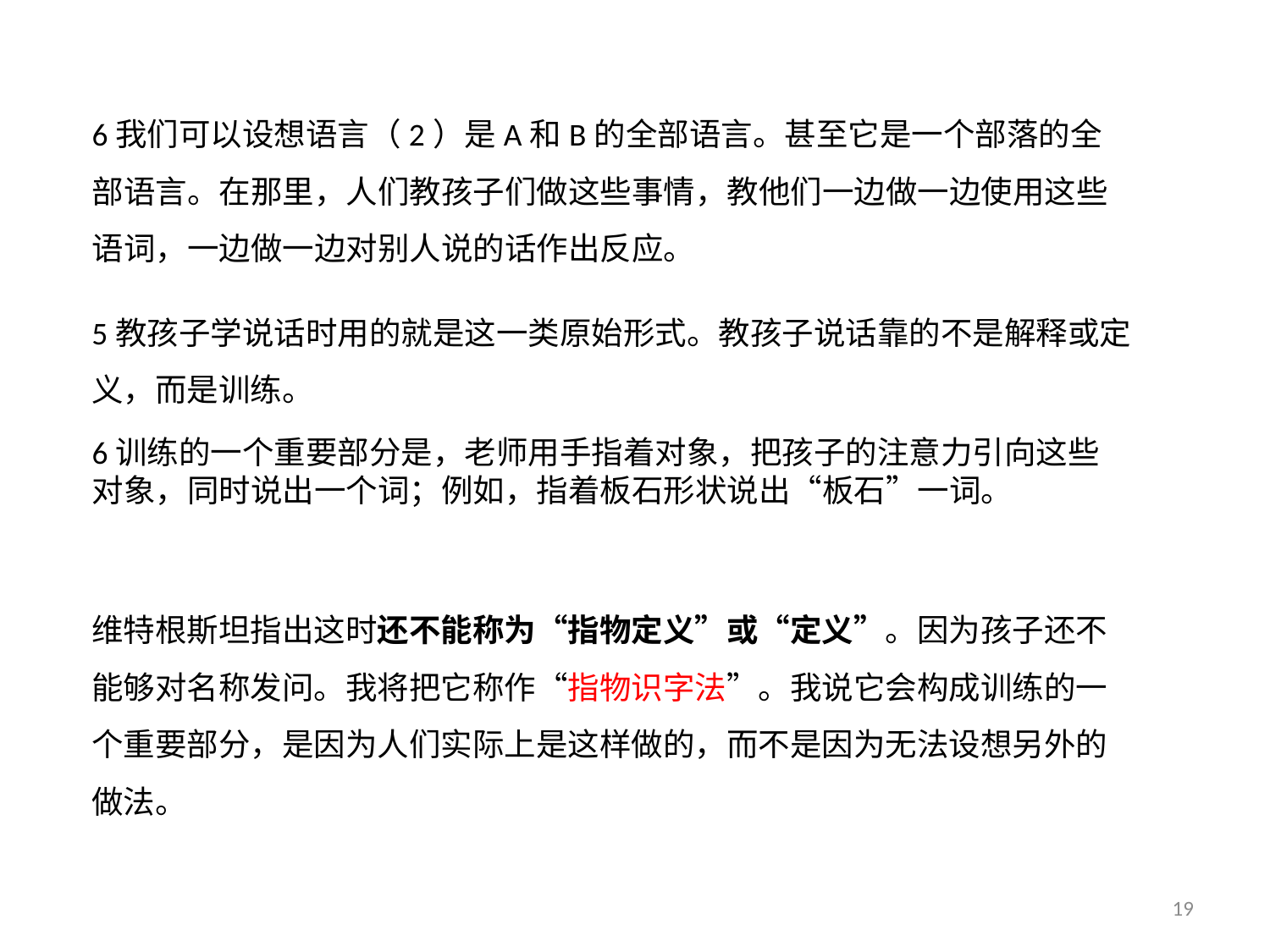

6我们可以设想语言（2）是A和B的全部语言。甚至它是一个部落的全部语言。在那里，人们教孩子们做这些事情，教他们一边做一边使用这些语词，一边做一边对别人说的话作出反应。
5教孩子学说话时用的就是这一类原始形式。教孩子说话靠的不是解释或定义，而是训练。
6训练的一个重要部分是，老师用手指着对象，把孩子的注意力引向这些对象，同时说出一个词；例如，指着板石形状说出“板石”一词。
维特根斯坦指出这时还不能称为“指物定义”或“定义”。因为孩子还不能够对名称发问。我将把它称作“指物识字法”。我说它会构成训练的一个重要部分，是因为人们实际上是这样做的，而不是因为无法设想另外的做法。
19